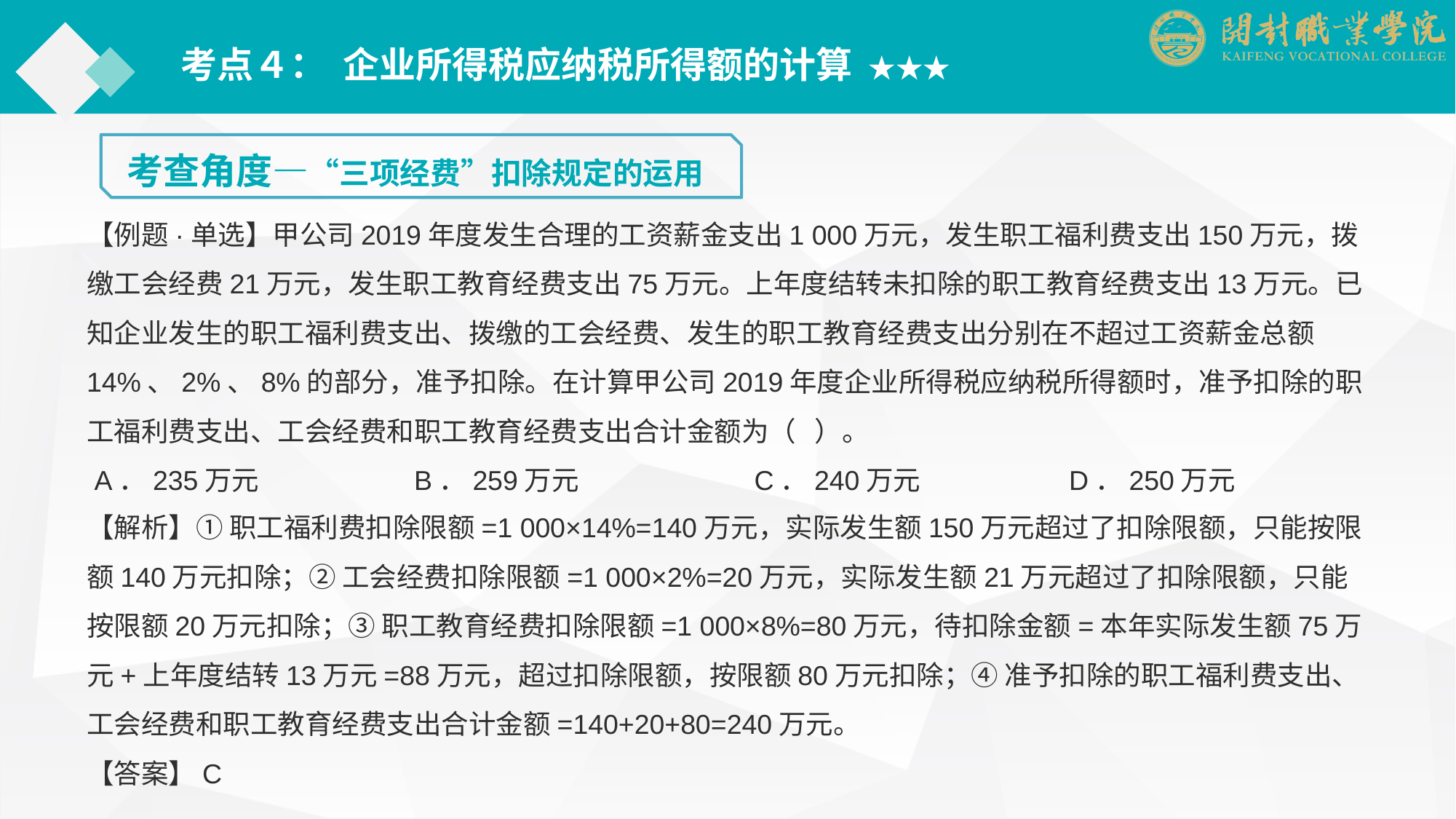

考点４：  企业所得税应纳税所得额的计算  ★★★
考查角度—“三项经费”扣除规定的运用

【例题·单选】甲公司2019年度发生合理的工资薪金支出1 000万元，发生职工福利费支出150万元，拨缴工会经费21万元，发生职工教育经费支出75万元。上年度结转未扣除的职工教育经费支出13万元。已知企业发生的职工福利费支出、拨缴的工会经费、发生的职工教育经费支出分别在不超过工资薪金总额14%、2%、8%的部分，准予扣除。在计算甲公司2019年度企业所得税应纳税所得额时，准予扣除的职工福利费支出、工会经费和职工教育经费支出合计金额为（   ）。
 A．235万元		B．259万元		 C．240万元		D．250万元
【解析】① 职工福利费扣除限额=1 000×14%=140万元，实际发生额150万元超过了扣除限额，只能按限额140万元扣除；② 工会经费扣除限额=1 000×2%=20万元，实际发生额21万元超过了扣除限额，只能按限额20万元扣除；③ 职工教育经费扣除限额=1 000×8%=80万元，待扣除金额=本年实际发生额75万元+上年度结转13万元=88万元，超过扣除限额，按限额80万元扣除；④ 准予扣除的职工福利费支出、工会经费和职工教育经费支出合计金额=140+20+80=240万元。
【答案】C